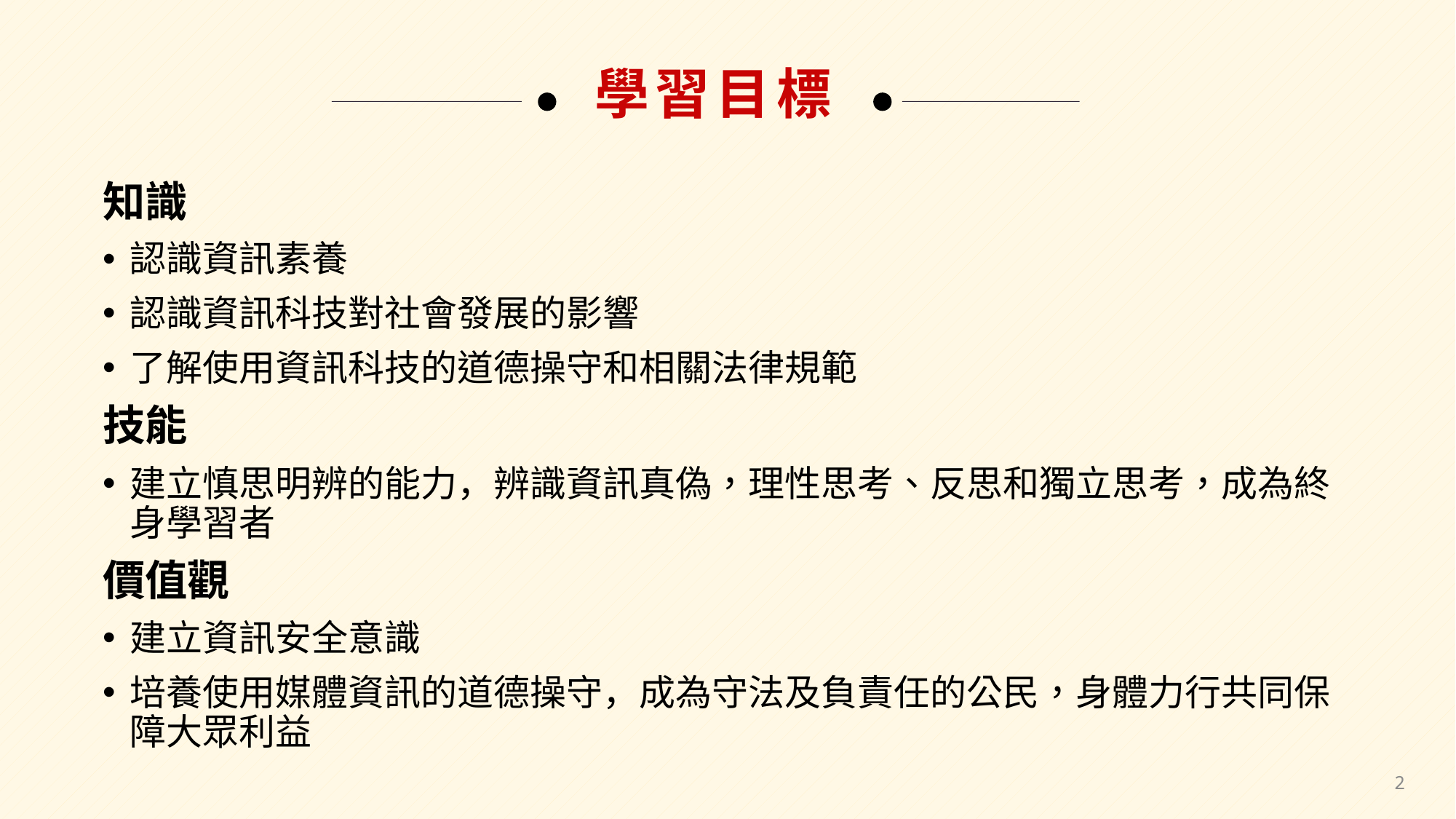

學習目標

知識
認識資訊素養
認識資訊科技對社會發展的影響
了解使用資訊科技的道德操守和相關法律規範
技能
建立慎思明辨的能力，辨識資訊真偽，理性思考、反思和獨立思考，成為終身學習者
價值觀
建立資訊安全意識
培養使用媒體資訊的道德操守，成為守法及負責任的公民，身體力行共同保障大眾利益